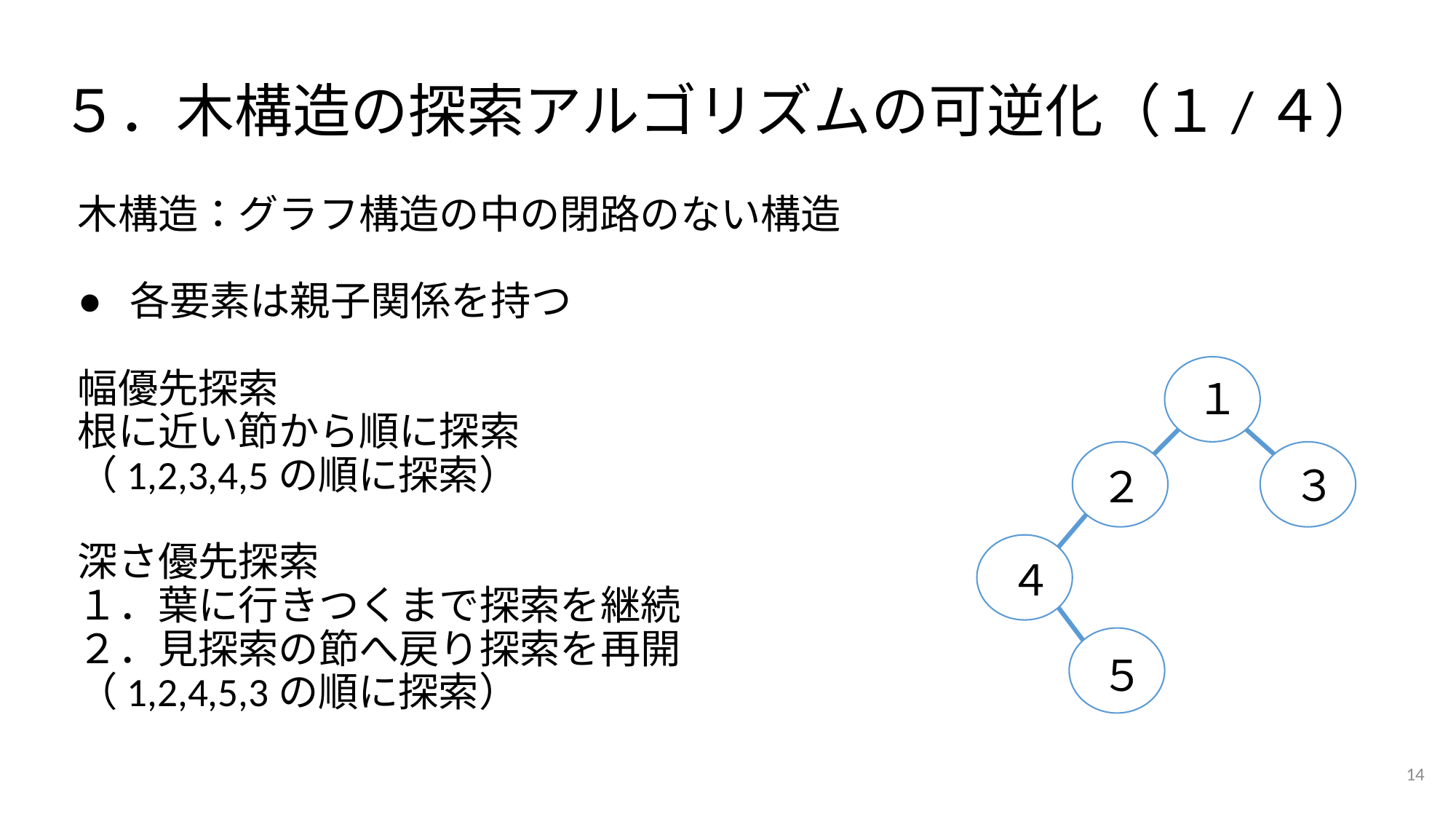

# ５．木構造の探索アルゴリズムの可逆化（１/４）
木構造：グラフ構造の中の閉路のない構造

各要素は親子関係を持つ

幅優先探索
根に近い節から順に探索
（1,2,3,4,5の順に探索）

深さ優先探索
１．葉に行きつくまで探索を継続
２．見探索の節へ戻り探索を再開
（1,2,4,5,3の順に探索）

１

３
２

４

５
14